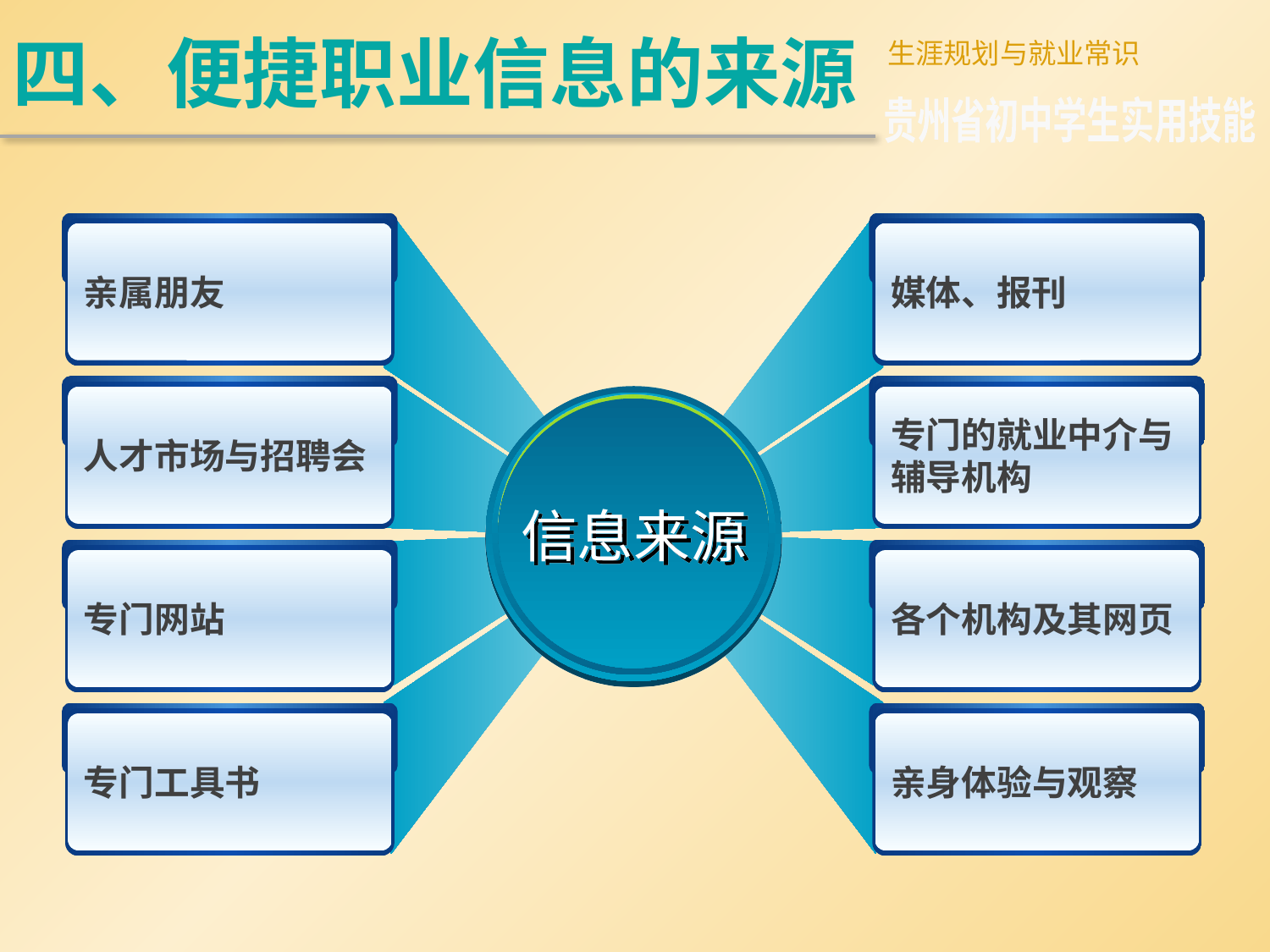

四、便捷职业信息的来源
生涯规划与就业常识
贵州省初中学生实用技能

亲属朋友

媒体、报刊

人才市场与招聘会

专门的就业中介与
辅导机构

信息来源

专门网站

各个机构及其网页

专门工具书

亲身体验与观察